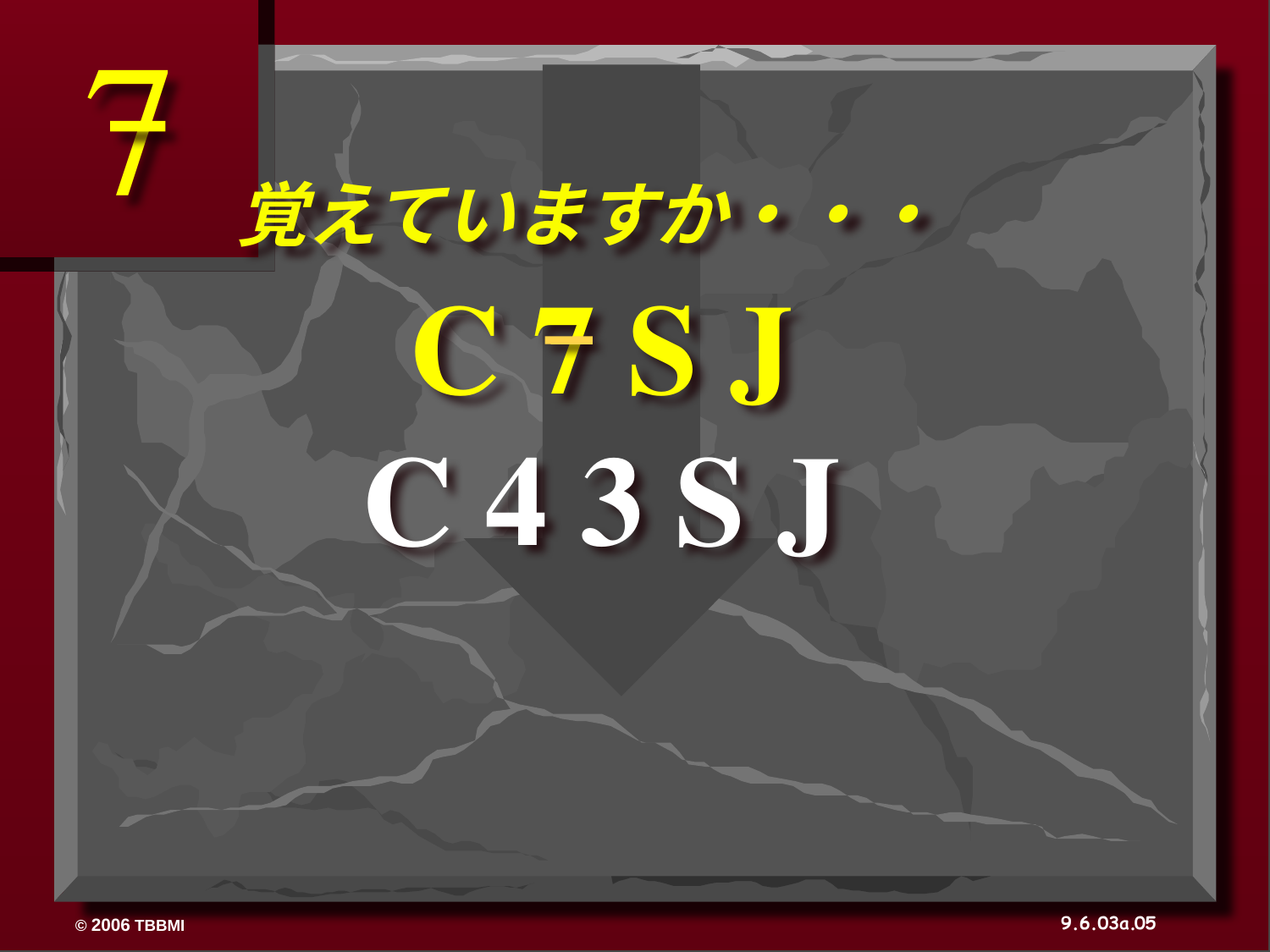

7

覚えていますか・・・
C 7 S J

C 4 3 S J

05